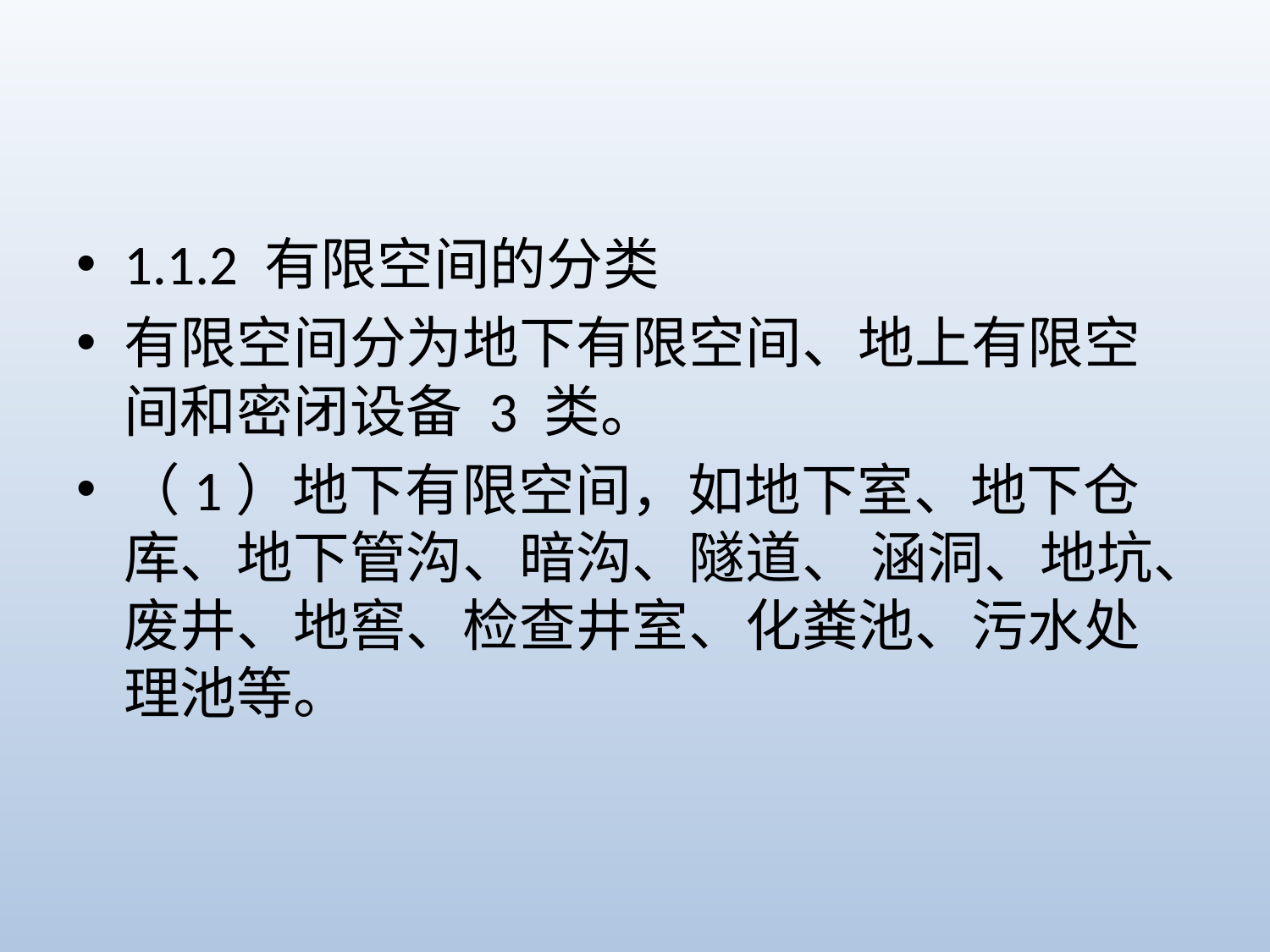

#
1.1.2 有限空间的分类
有限空间分为地下有限空间、地上有限空间和密闭设备 3 类。
（1）地下有限空间，如地下室、地下仓库、地下管沟、暗沟、隧道、 涵洞、地坑、废井、地窖、检查井室、化粪池、污水处理池等。